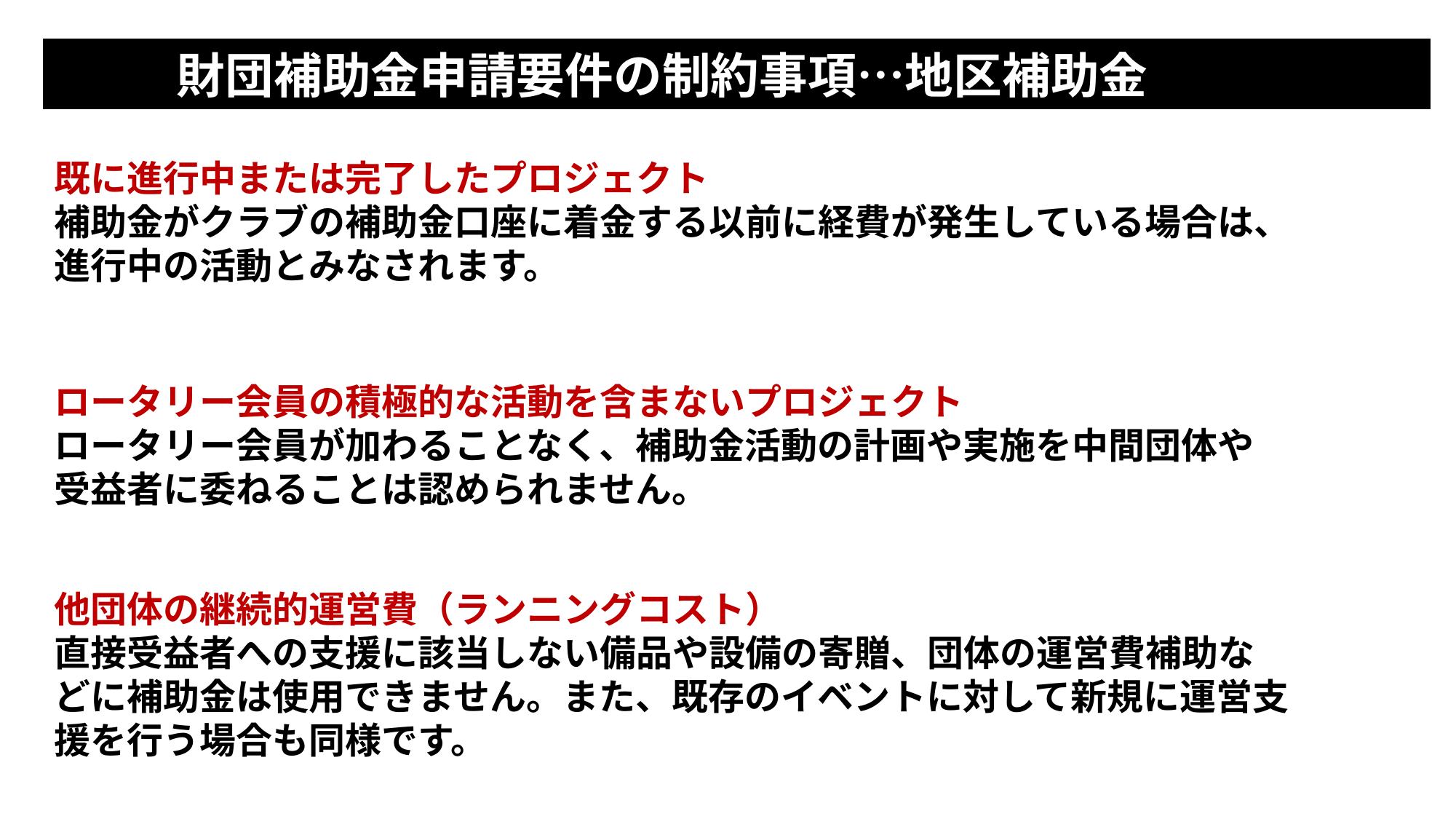

財団補助金申請要件の制約事項…地区補助金
既に進行中または完了したプロジェクト
補助金がクラブの補助金口座に着金する以前に経費が発生している場合は、進行中の活動とみなされます。
ロータリー会員の積極的な活動を含まないプロジェクト
ロータリー会員が加わることなく、補助金活動の計画や実施を中間団体や受益者に委ねることは認められません。
他団体の継続的運営費（ランニングコスト）
直接受益者への支援に該当しない備品や設備の寄贈、団体の運営費補助などに補助金は使用できません。また、既存のイベントに対して新規に運営支援を行う場合も同様です。